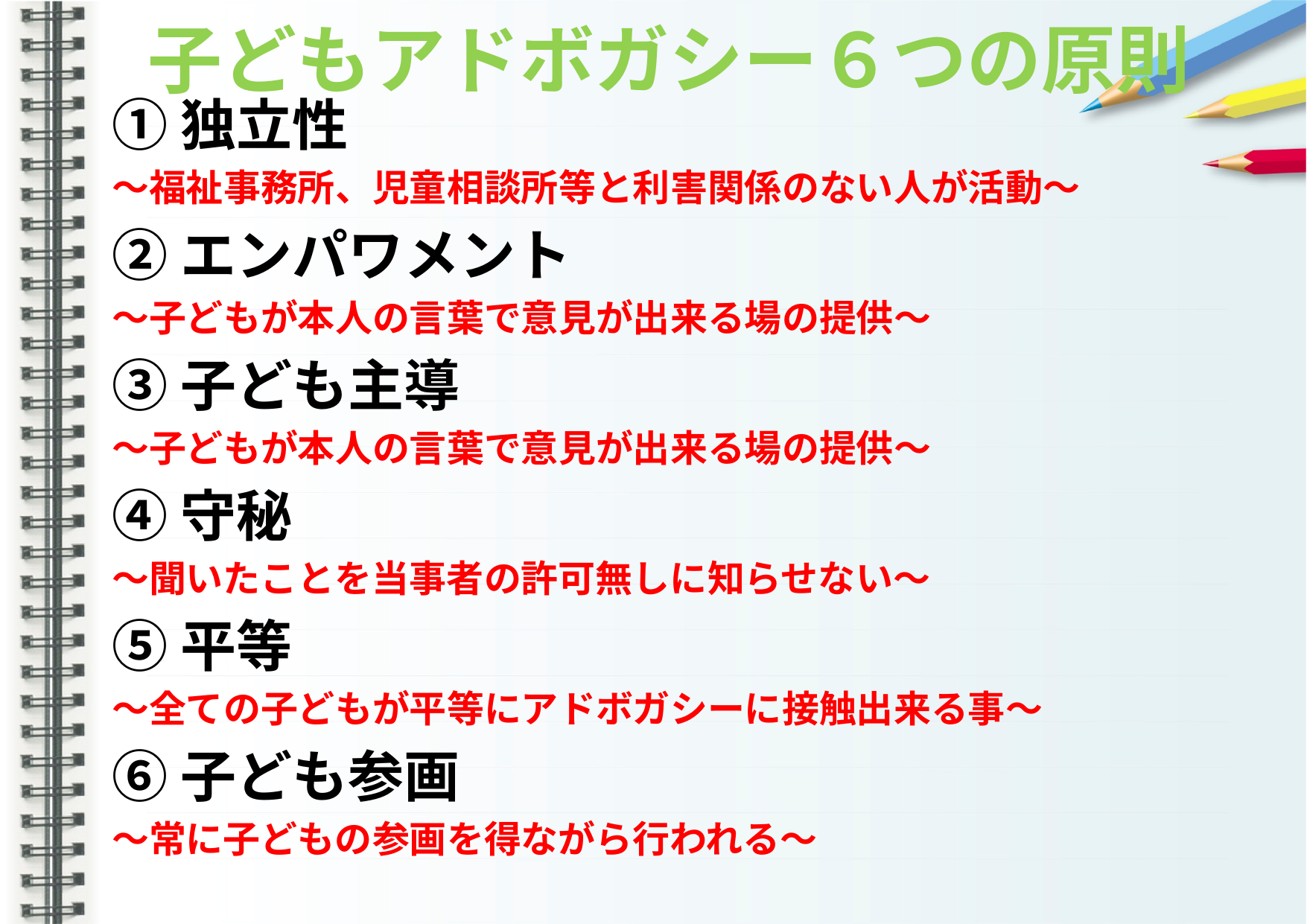

# 子どもアドボガシー６つの原則
①独立性
～福祉事務所、児童相談所等と利害関係のない人が活動～
②エンパワメント
～子どもが本人の言葉で意見が出来る場の提供～
③子ども主導
～子どもが本人の言葉で意見が出来る場の提供～
④守秘
～聞いたことを当事者の許可無しに知らせない～
⑤平等
～全ての子どもが平等にアドボガシーに接触出来る事～
⑥子ども参画
～常に子どもの参画を得ながら行われる～